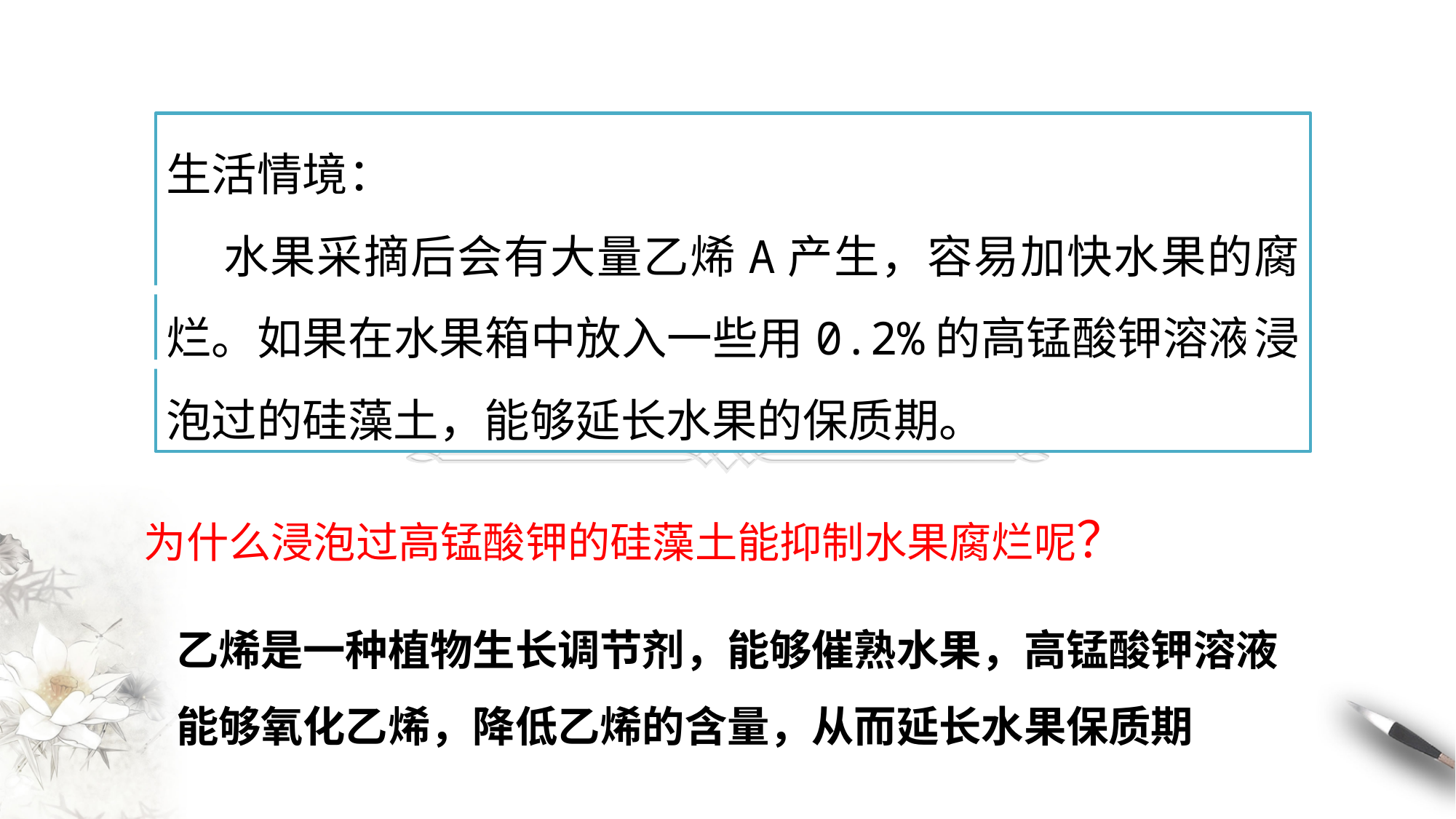

生活情境：
    水果采摘后会有大量乙烯A产生，容易加快水果的腐烂。如果在水果箱中放入一些用0.2%的高锰酸钾溶液浸泡过的硅藻土，能够延长水果的保质期。

为什么浸泡过高锰酸钾的硅藻土能抑制水果腐烂呢？
乙烯是一种植物生长调节剂，能够催熟水果，高锰酸钾溶液能够氧化乙烯，降低乙烯的含量，从而延长水果保质期